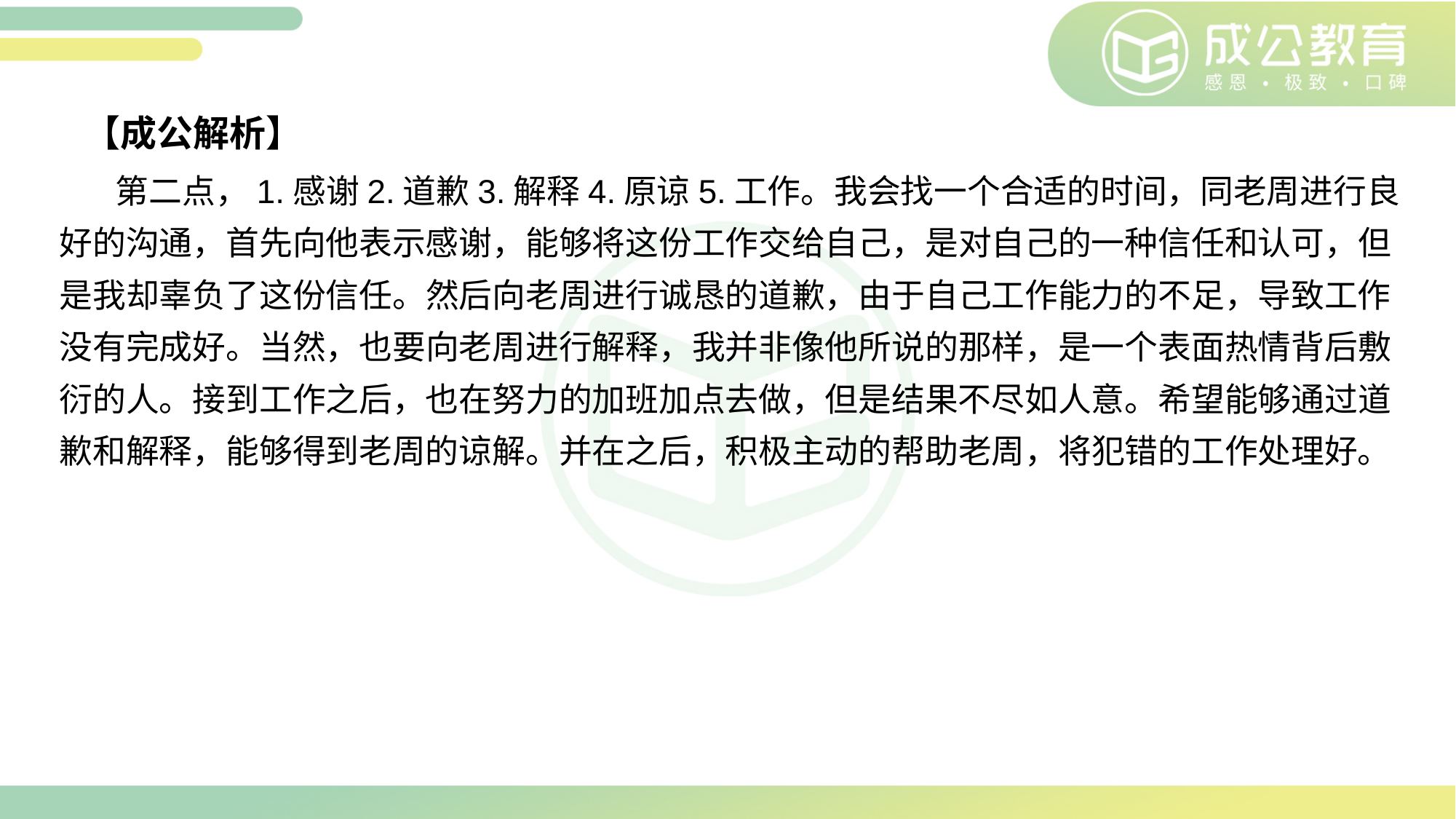

# 【成公解析】

  第二点，1.感谢2.道歉3.解释4.原谅5.工作。我会找一个合适的时间，同老周进行良好的沟通，首先向他表示感谢，能够将这份工作交给自己，是对自己的一种信任和认可，但是我却辜负了这份信任。然后向老周进行诚恳的道歉，由于自己工作能力的不足，导致工作没有完成好。当然，也要向老周进行解释，我并非像他所说的那样，是一个表面热情背后敷衍的人。接到工作之后，也在努力的加班加点去做，但是结果不尽如人意。希望能够通过道歉和解释，能够得到老周的谅解。并在之后，积极主动的帮助老周，将犯错的工作处理好。